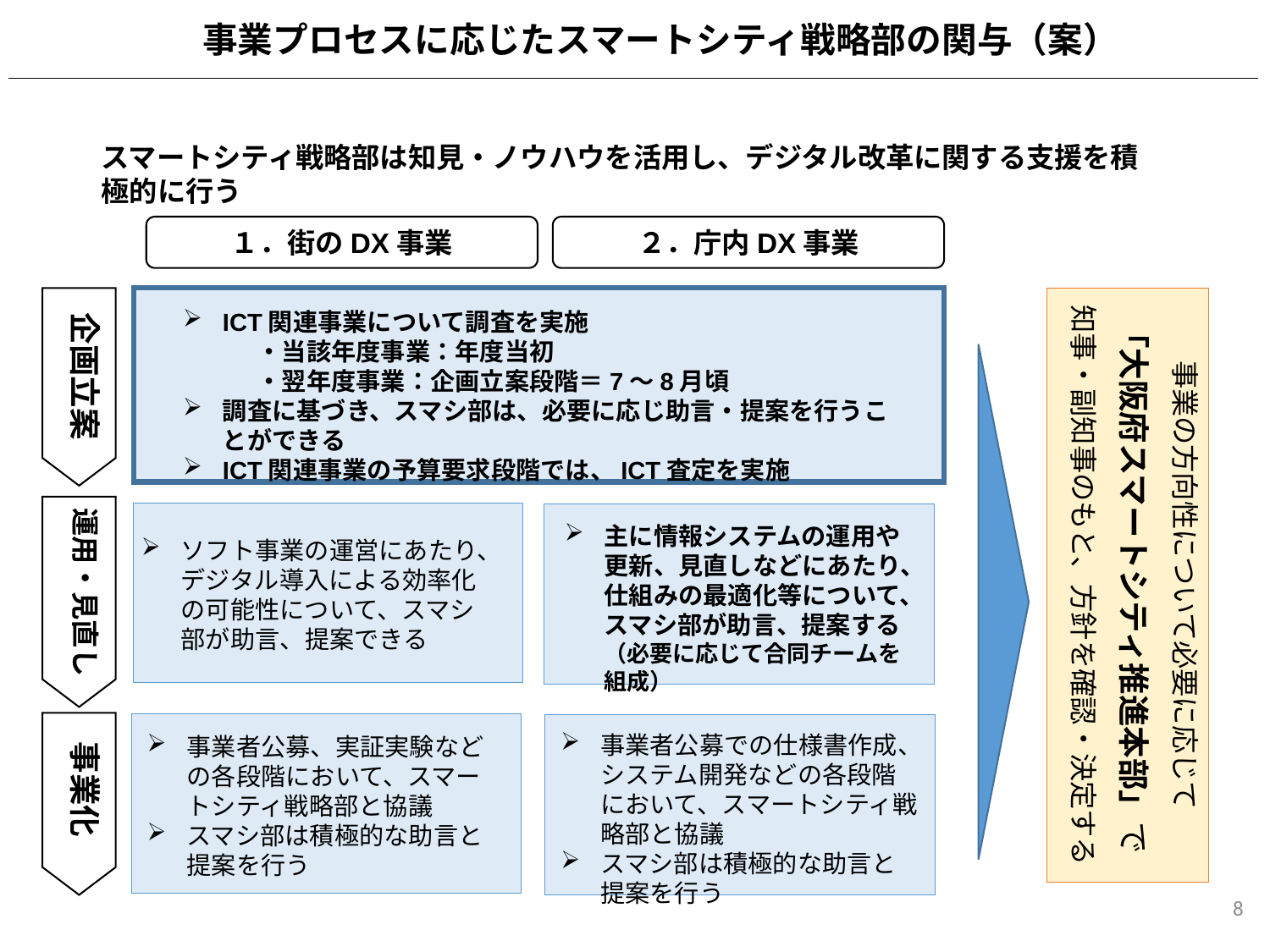

事業プロセスに応じたスマートシティ戦略部の関与（案）
スマートシティ戦略部は知見・ノウハウを活用し、デジタル改革に関する支援を積極的に行う
１．街のDX事業
２．庁内DX事業

事業の方向性について必要に応じて

「大阪府スマートシティ推進本部」で

知事・副知事のもと、方針を確認・決定する
ICT関連事業について調査を実施
　　　・当該年度事業：年度当初
　　　・翌年度事業：企画立案段階＝7～8月頃
調査に基づき、スマシ部は、必要に応じ助言・提案を行うことができる
ICT関連事業の予算要求段階では、ICT査定を実施

企画立案

運用・見直し

主に情報システムの運用や更新、見直しなどにあたり、仕組みの最適化等について、スマシ部が助言、提案する（必要に応じて合同チームを組成）
ソフト事業の運営にあたり、デジタル導入による効率化の可能性について、スマシ部が助言、提案できる

事業者公募での仕様書作成、システム開発などの各段階において、スマートシティ戦略部と協議
スマシ部は積極的な助言と提案を行う
事業者公募、実証実験などの各段階において、スマートシティ戦略部と協議
スマシ部は積極的な助言と提案を行う
事業化

8